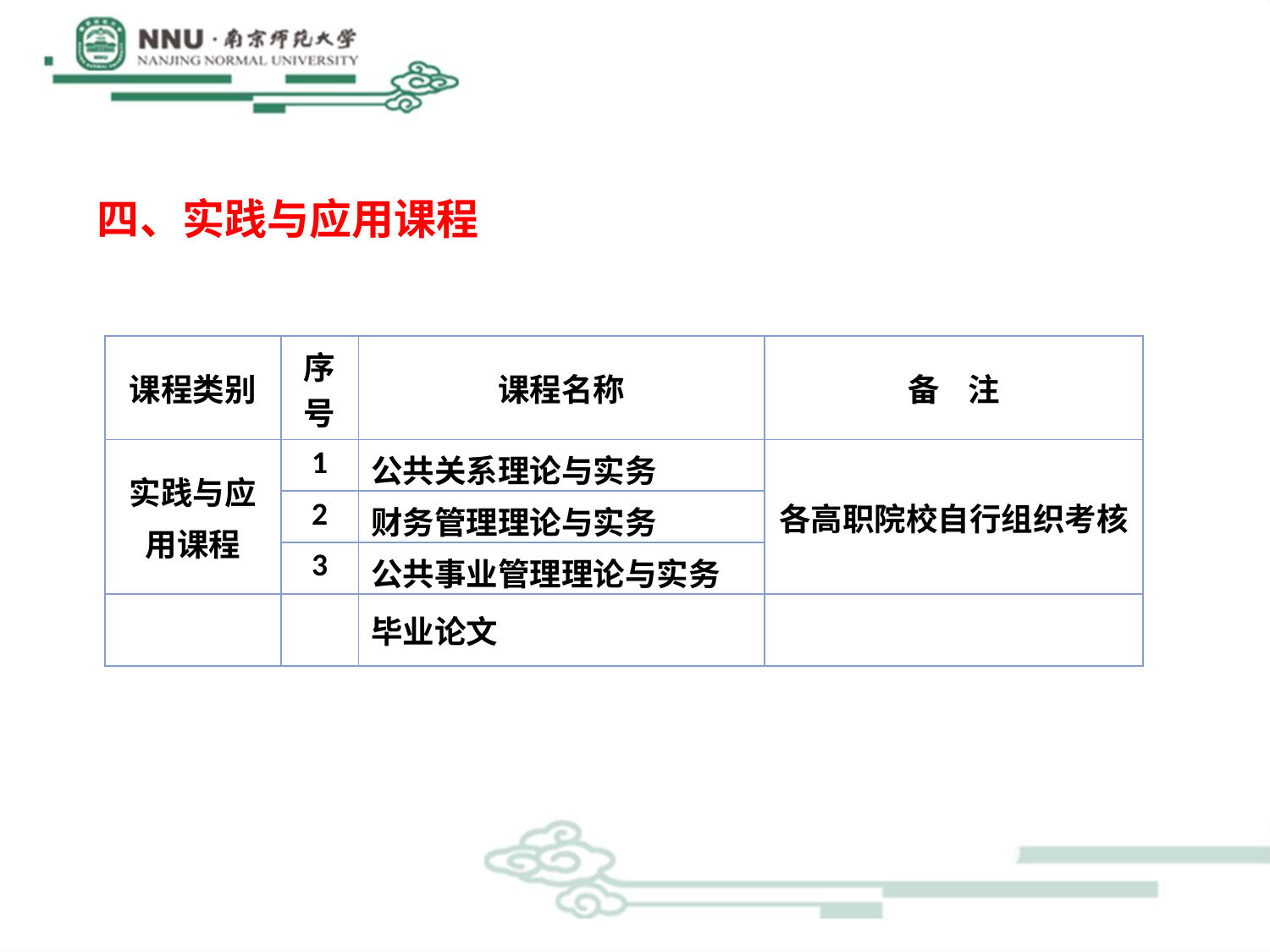

四、实践与应用课程
| 课程类别 | 序号 | 课程名称 | 备 注 |
| --- | --- | --- | --- |
| 实践与应 用课程 | 1 | 公共关系理论与实务 | 各高职院校自行组织考核 |
|  | 2 | 财务管理理论与实务 |  |
|  | 3 | 公共事业管理理论与实务 |  |
|  |  | 毕业论文 |  |